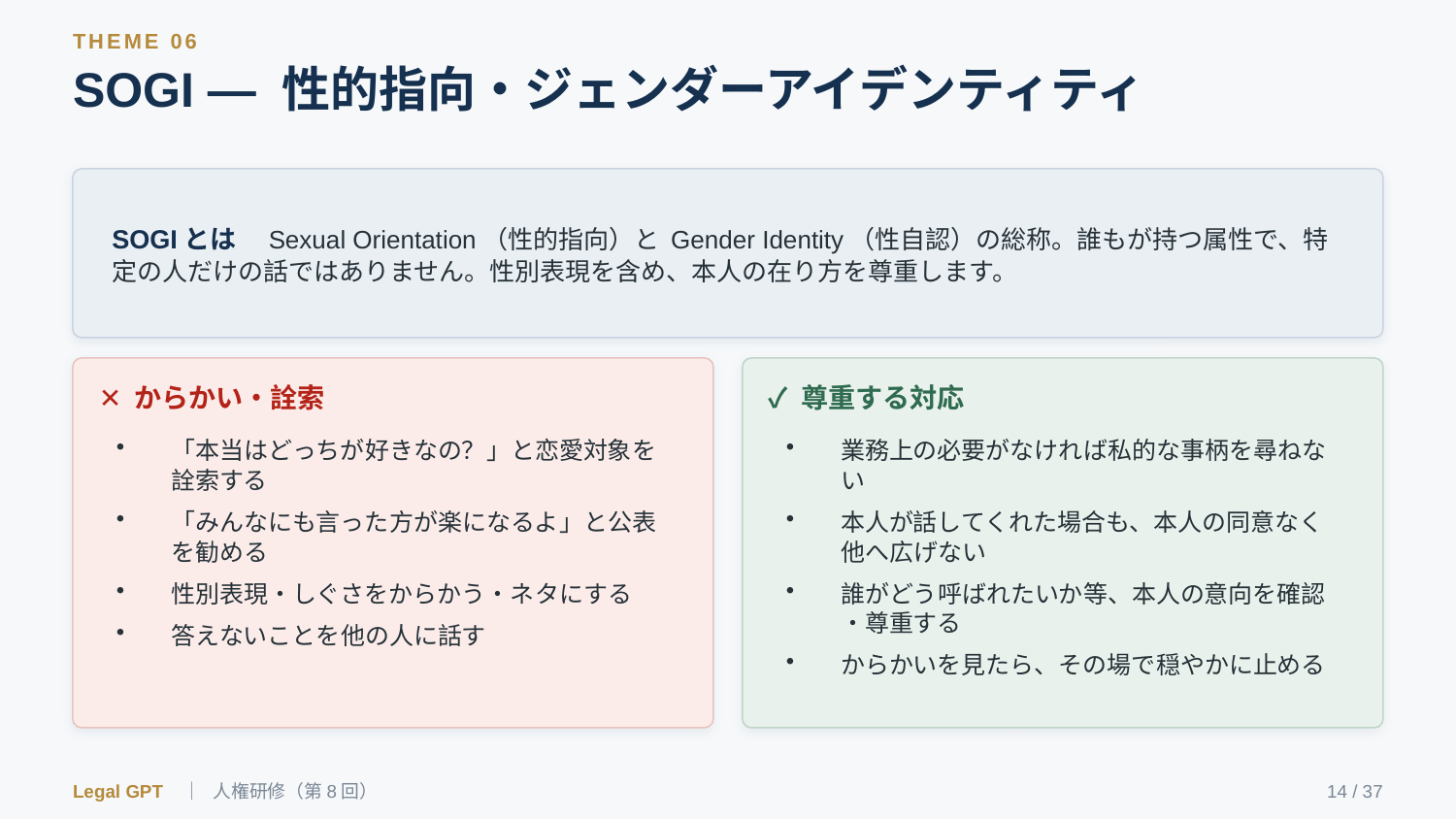

THEME 06
SOGI ― 性的指向・ジェンダーアイデンティティ

SOGIとは　Sexual Orientation（性的指向）と Gender Identity（性自認）の総称。誰もが持つ属性で、特定の人だけの話ではありません。性別表現を含め、本人の在り方を尊重します。

✕ からかい・詮索
✓ 尊重する対応
「本当はどっちが好きなの？」と恋愛対象を詮索する
「みんなにも言った方が楽になるよ」と公表を勧める
性別表現・しぐさをからかう・ネタにする
答えないことを他の人に話す
業務上の必要がなければ私的な事柄を尋ねない
本人が話してくれた場合も、本人の同意なく他へ広げない
誰がどう呼ばれたいか等、本人の意向を確認・尊重する
からかいを見たら、その場で穏やかに止める
Legal GPT   ｜   人権研修（第8回）
14 / 37